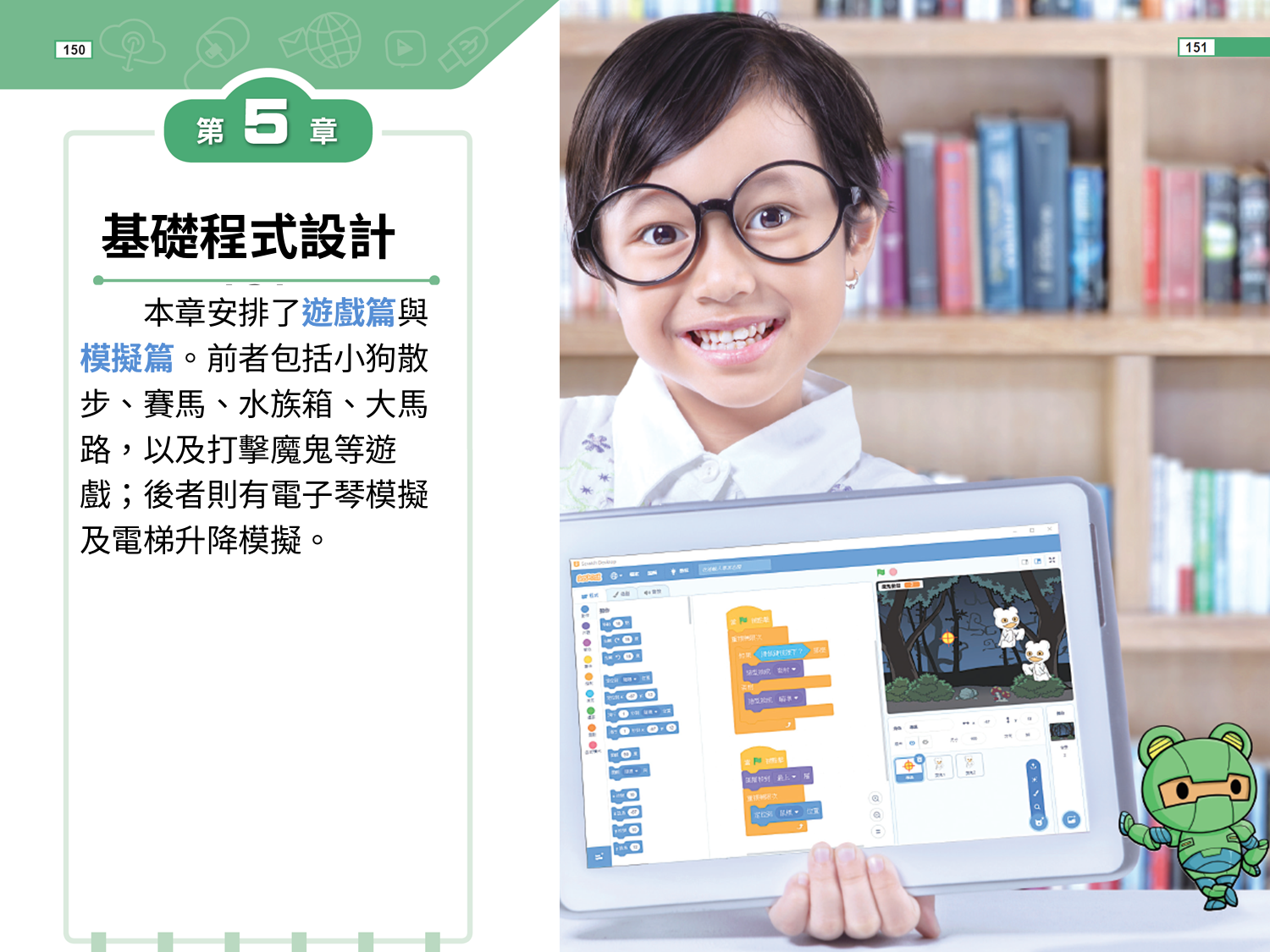

基礎程式設計(2)
　　本章安排了遊戲篇與模擬篇。前者包括小狗散
步、賽馬、水族箱、大馬路，以及打擊魔鬼等遊
戲；後者則有電子琴模擬及電梯升降模擬。